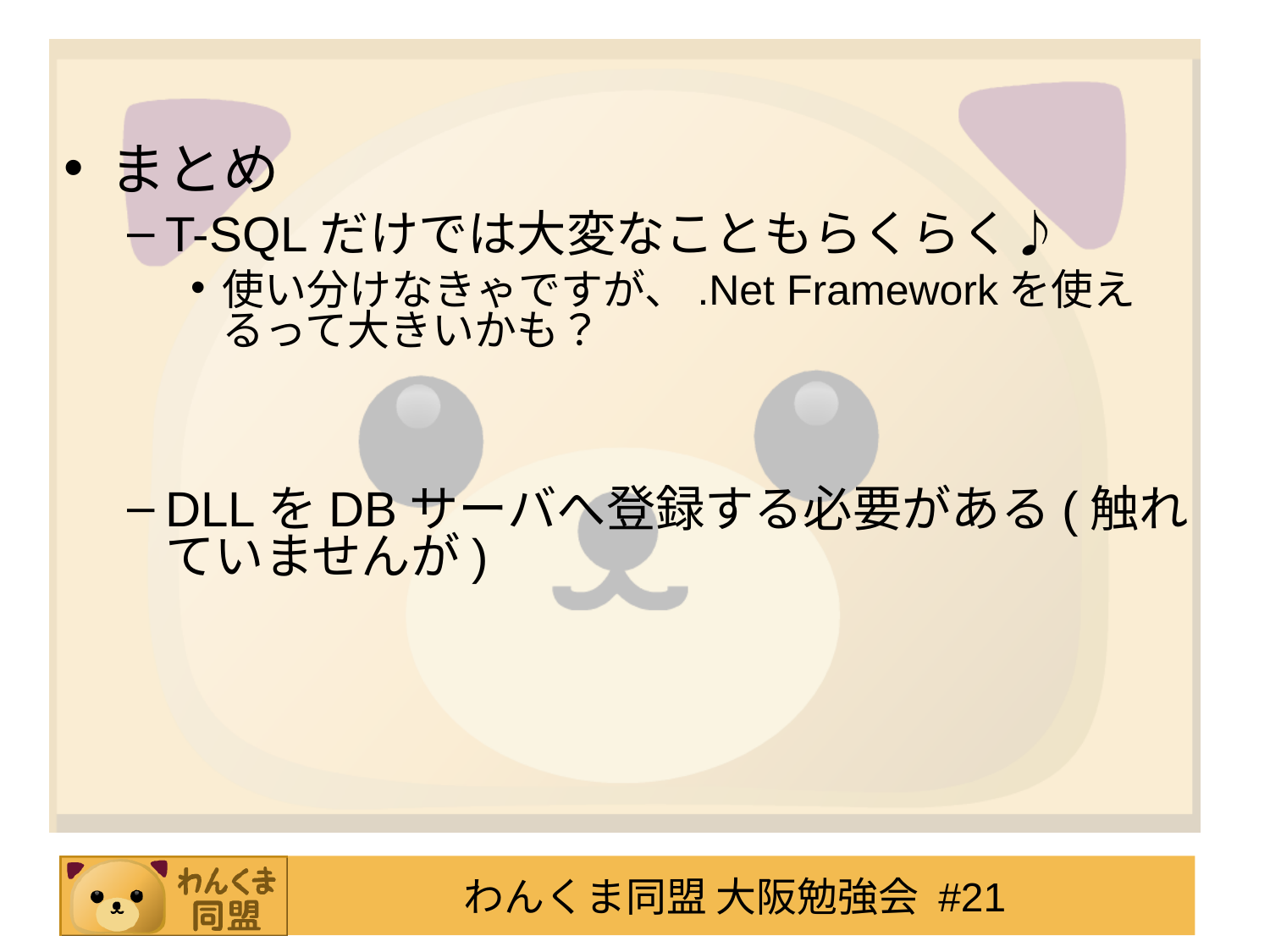

まとめ
T-SQLだけでは大変なこともらくらく♪
使い分けなきゃですが、.Net Frameworkを使えるって大きいかも？

DLLをDBサーバへ登録する必要がある(触れていませんが)